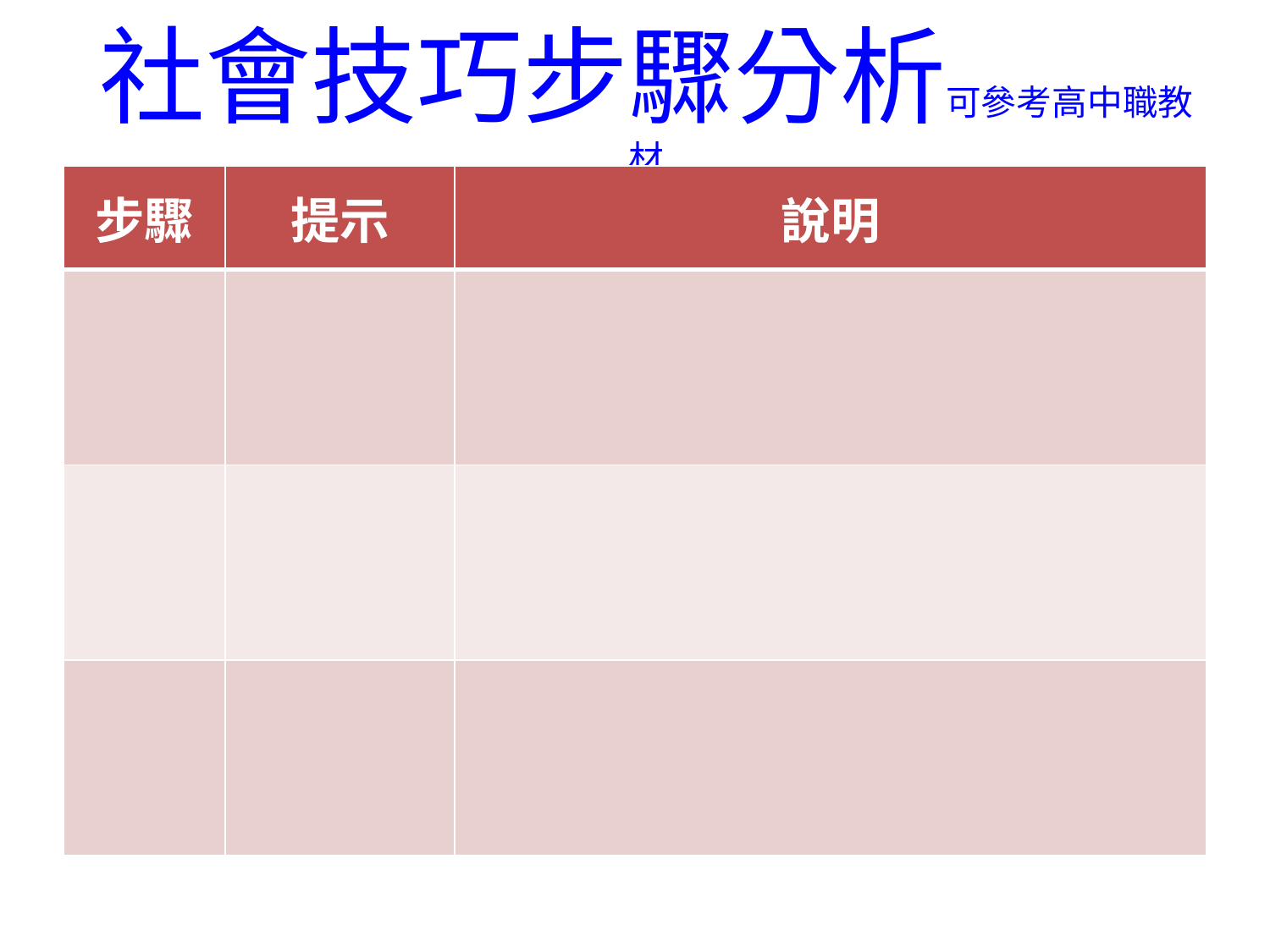

# 社會技巧步驟分析可參考高中職教材
| 步驟 | 提示 | 說明 |
| --- | --- | --- |
|  |  |  |
|  |  |  |
|  |  |  |